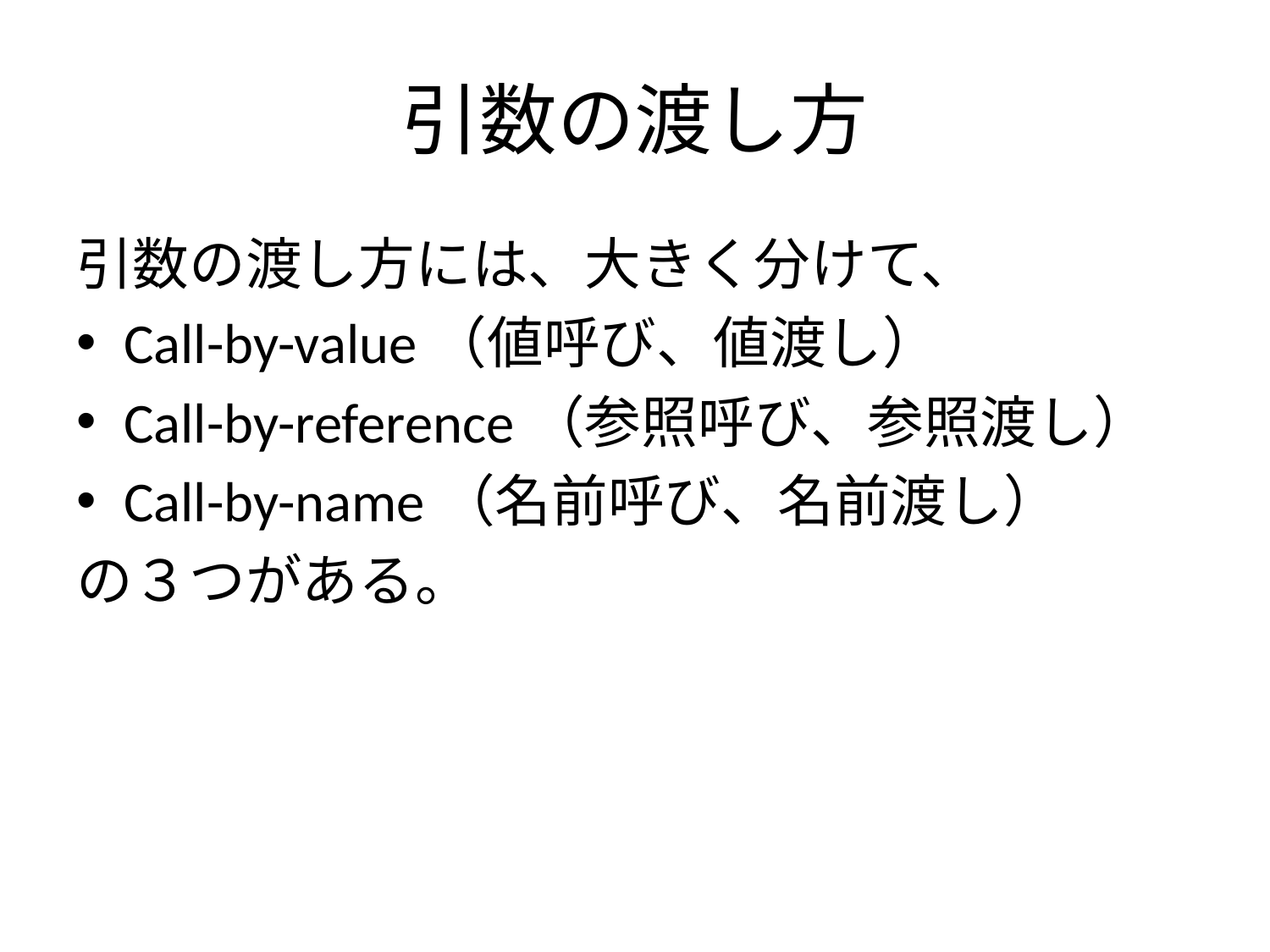

# 引数の渡し方
引数の渡し方には、大きく分けて、
Call-by-value（値呼び、値渡し）
Call-by-reference（参照呼び、参照渡し）
Call-by-name（名前呼び、名前渡し）
の３つがある。